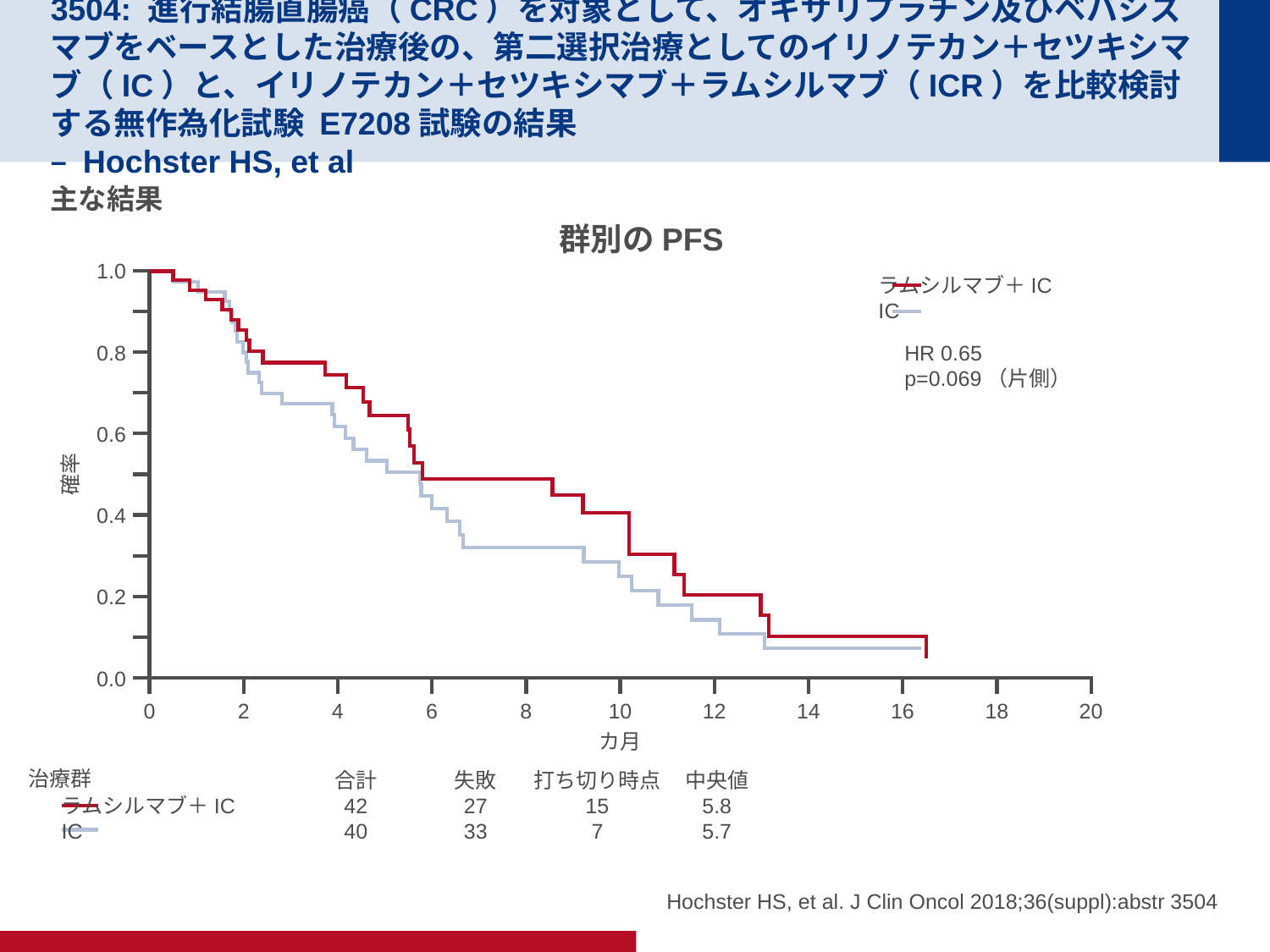

# 3504: 進行結腸直腸癌（CRC）を対象として、オキサリプラチン及びベバシズマブをベースとした治療後の、第二選択治療としてのイリノテカン＋セツキシマブ（IC）と、イリノテカン＋セツキシマブ＋ラムシルマブ（ICR）を比較検討する無作為化試験 E7208試験の結果 – Hochster HS, et al
主な結果
群別のPFS
1.0
ラムシルマブ＋IC
IC

HR 0.65
p=0.069（片側）
0.8
0.6
確率
0.4
0.2
0.0
0
2
4
6
8
10
12
14
16
18
20
カ月
治療群
合計
42
40
失敗
27
33
打ち切り時点
15
7
中央値
5.8
5.7
ラムシルマブ＋IC
IC
Hochster HS, et al. J Clin Oncol 2018;36(suppl):abstr 3504